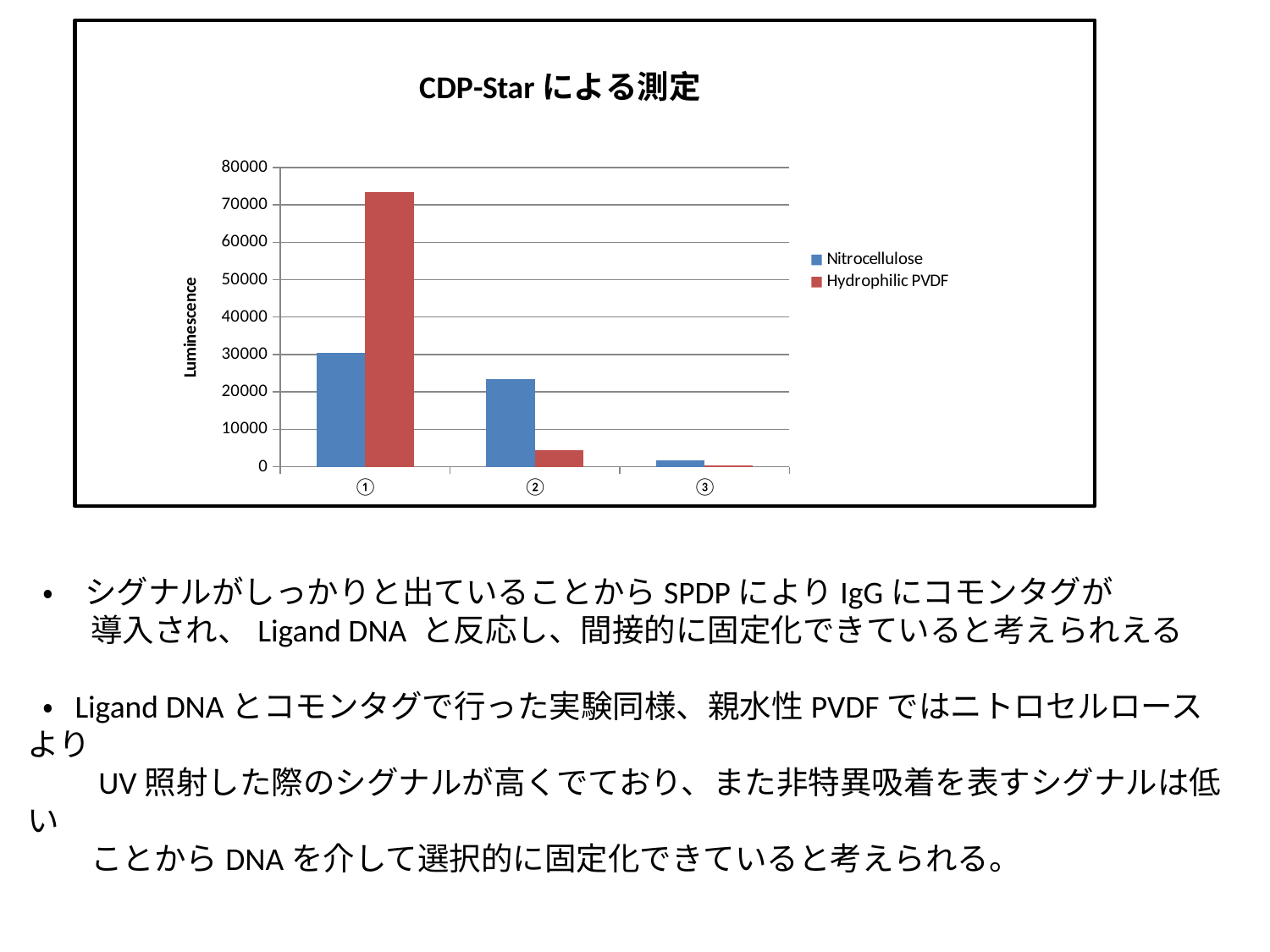

### Chart: CDP-Starによる測定

| Category |  |  |
|---|---|---|
| ① | 30429.0 | 73475.33333333333 |
| ② | 23511.666666666668 | 4389.0 |
| ③ | 1792.0 | 282.0 |
 ・　シグナルがしっかりと出ていることからSPDPによりIgGにコモンタグが
　　導入され、Ligand DNA と反応し、間接的に固定化できていると考えられえる

 ・  Ligand DNAとコモンタグで行った実験同様、親水性PVDFではニトロセルロースより
　　UV照射した際のシグナルが高くでており、また非特異吸着を表すシグナルは低い
　　ことからDNAを介して選択的に固定化できていると考えられる。